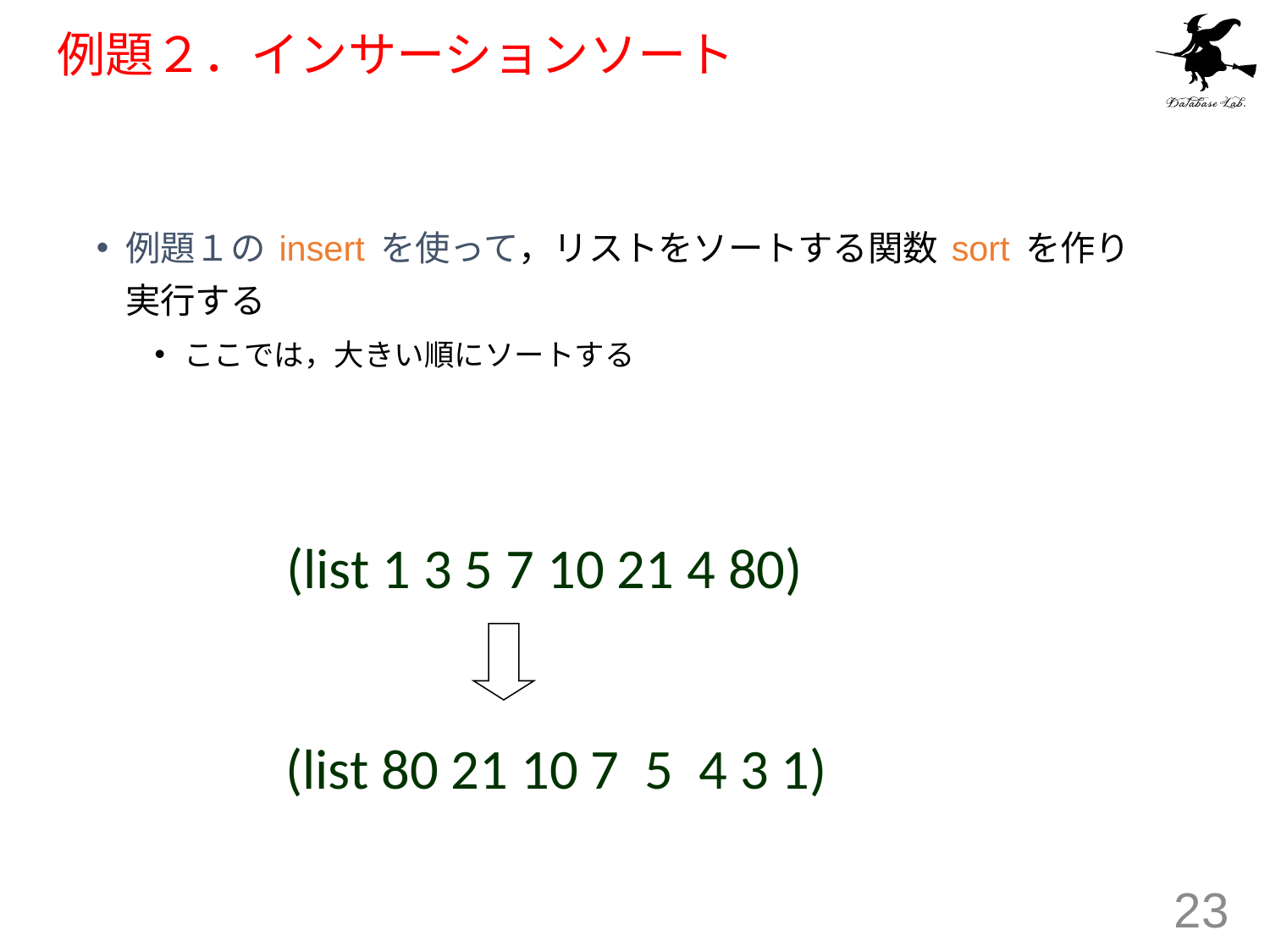

# 例題２．インサーションソート
例題１の insert を使って，リストをソートする関数 sort を作り実行する
ここでは，大きい順にソートする

(list 1 3 5 7 10 21 4 80)

(list 80 21 10 7  5  4 3 1)
23